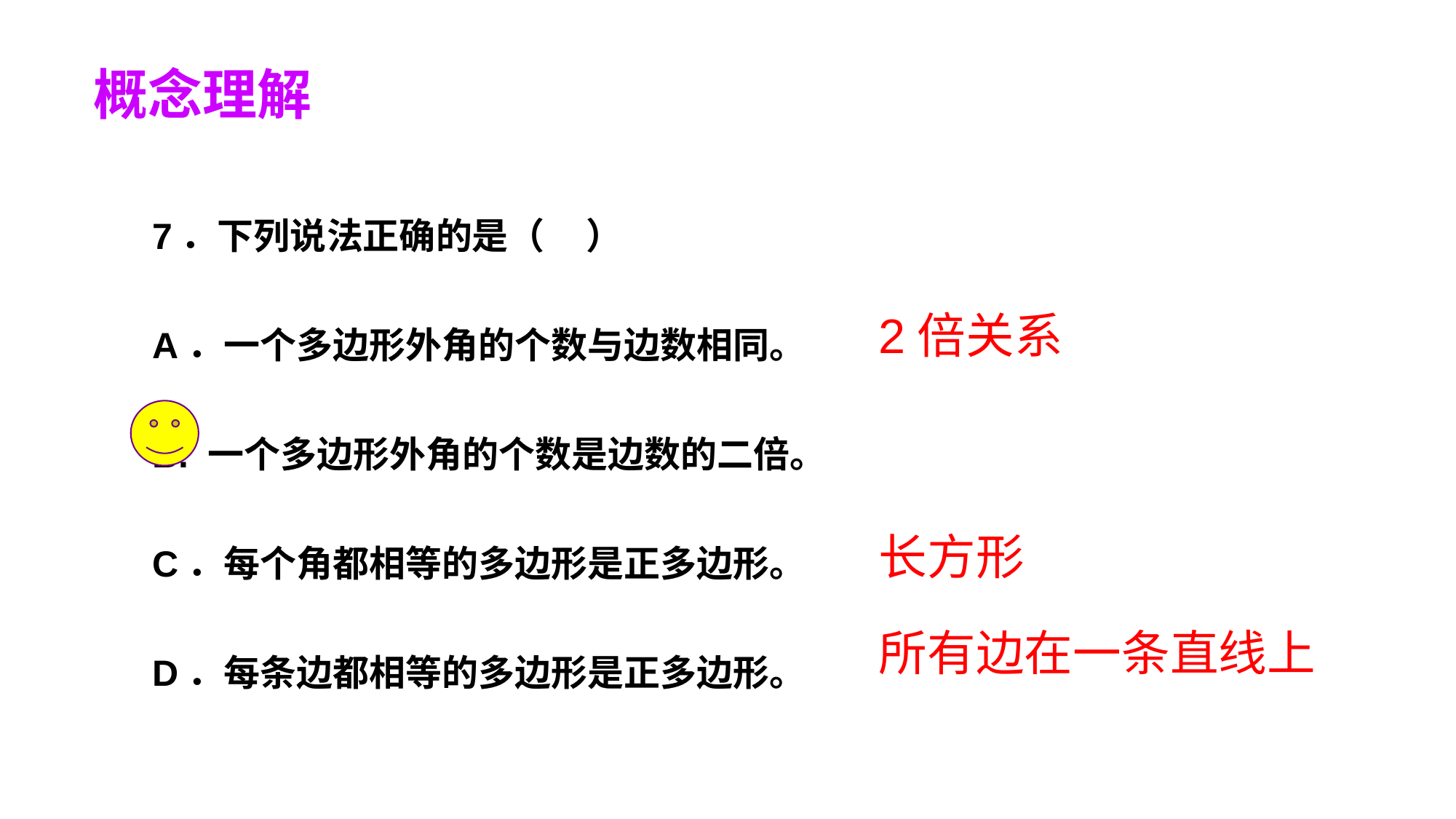

概念理解
7．下列说法正确的是（     ）
A．一个多边形外角的个数与边数相同。
B. 一个多边形外角的个数是边数的二倍。
C．每个角都相等的多边形是正多边形。
D．每条边都相等的多边形是正多边形。
2倍关系

长方形
所有边在一条直线上